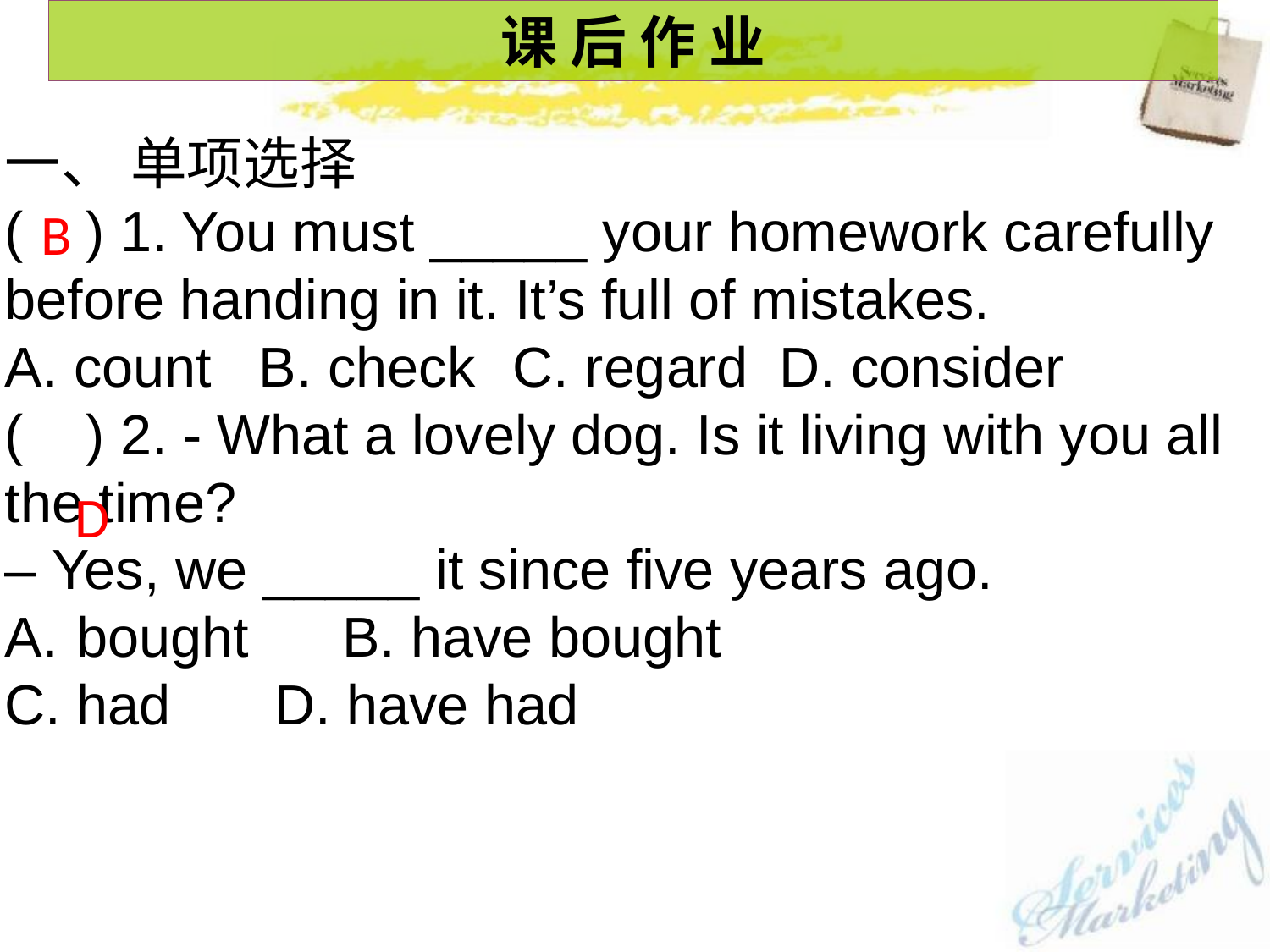

课 后 作 业
一、 单项选择
(    ) 1. You must _____ your homework carefully before handing in it. It’s full of mistakes.
A. count	B. check	C. regard  D. consider
(    ) 2. - What a lovely dog. Is it living with you all the time?
– Yes, we _____ it since five years ago.
bought      B. have bought
C. had    	 D. have had
B
D